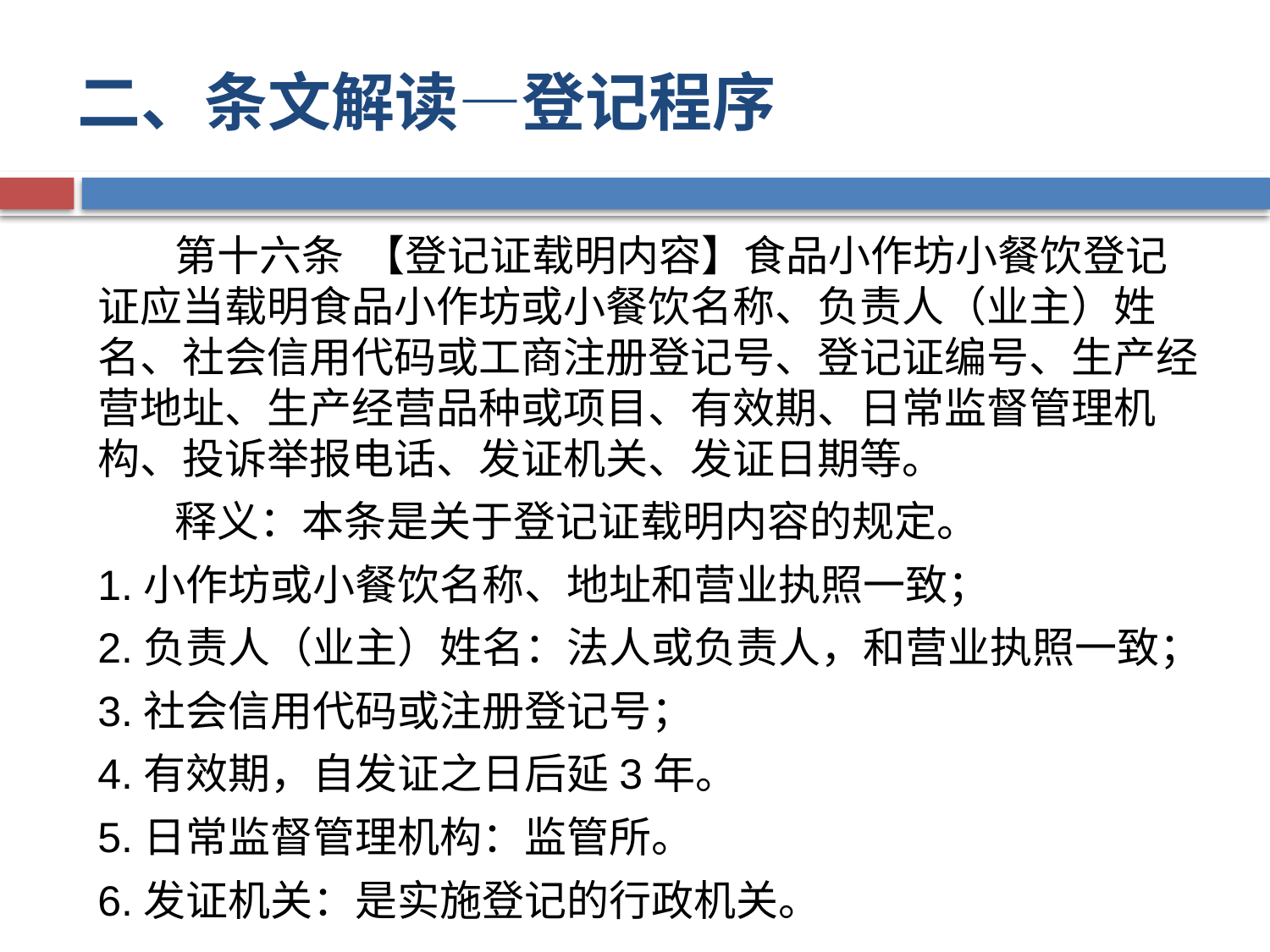

# 二、条文解读—登记程序
       第十六条  【登记证载明内容】食品小作坊小餐饮登记证应当载明食品小作坊或小餐饮名称、负责人（业主）姓名、社会信用代码或工商注册登记号、登记证编号、生产经营地址、生产经营品种或项目、有效期、日常监督管理机构、投诉举报电话、发证机关、发证日期等。
       释义：本条是关于登记证载明内容的规定。
1.小作坊或小餐饮名称、地址和营业执照一致；
2.负责人（业主）姓名：法人或负责人，和营业执照一致；
3.社会信用代码或注册登记号；
4.有效期，自发证之日后延3年。
5.日常监督管理机构：监管所。
6.发证机关：是实施登记的行政机关。